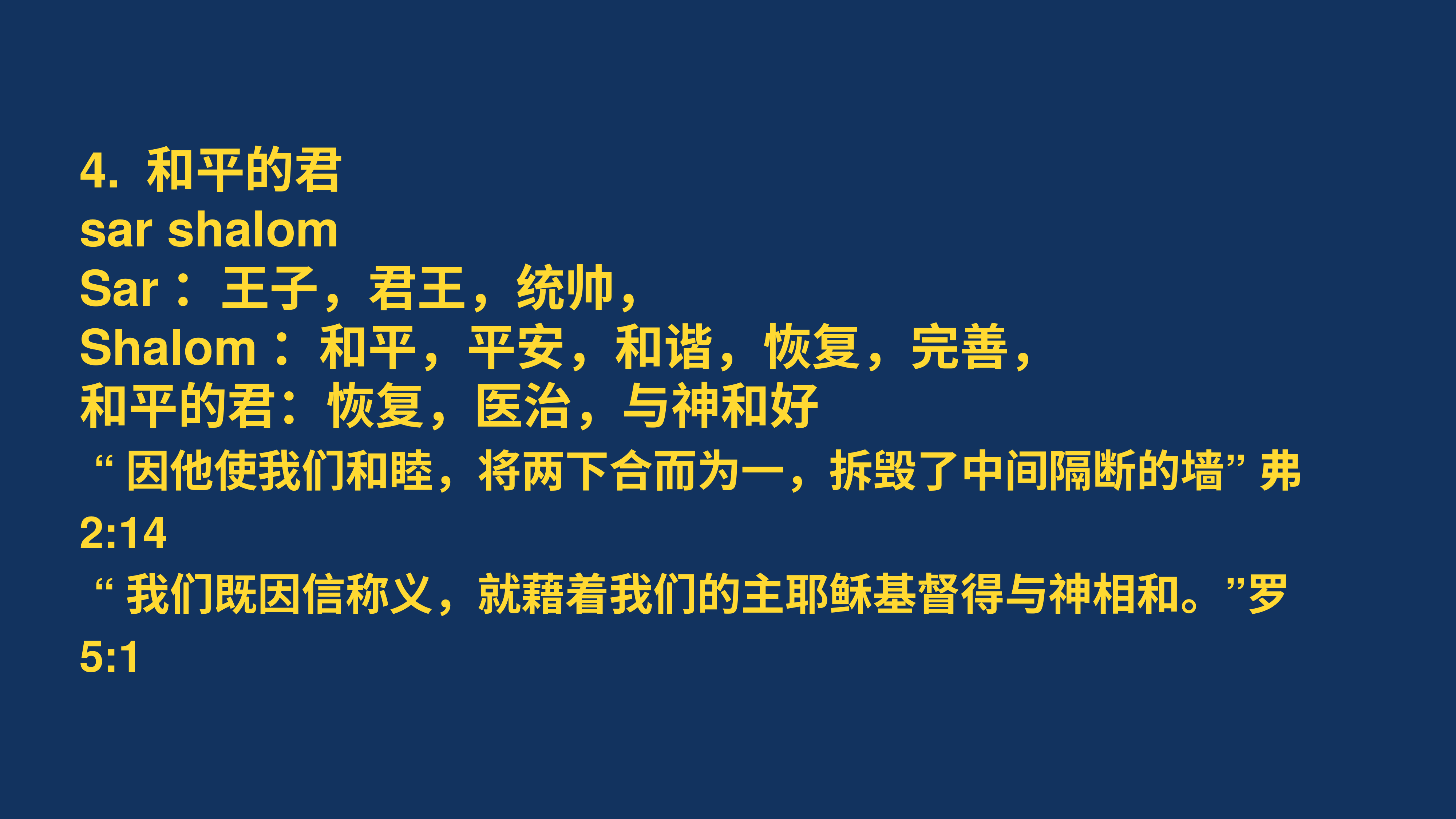

4. 和平的君
sar shalom
Sar：王子，君王，统帅，
Shalom：和平，平安，和谐，恢复，完善，
和平的君：恢复，医治，与神和好
“因他使我们和睦，将两下合而为一，拆毁了中间隔断的墙” 弗 2:14
“我们既因信称义，就藉着我们的主耶稣基督得与神相和。”罗 5:1